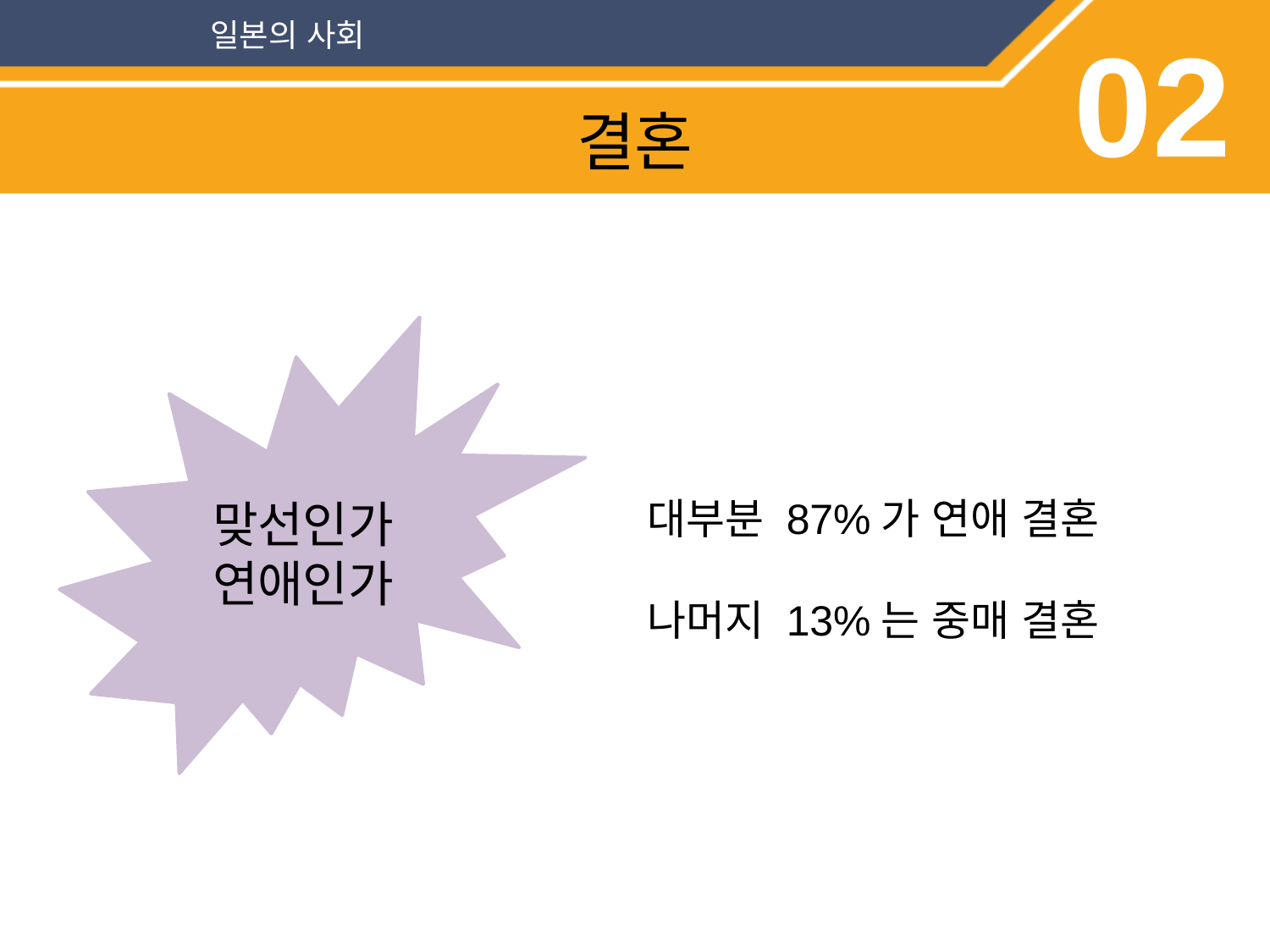

일본의 사회
02
결혼
맞선인가
연애인가
대부분 87%가 연애 결혼

나머지 13%는 중매 결혼